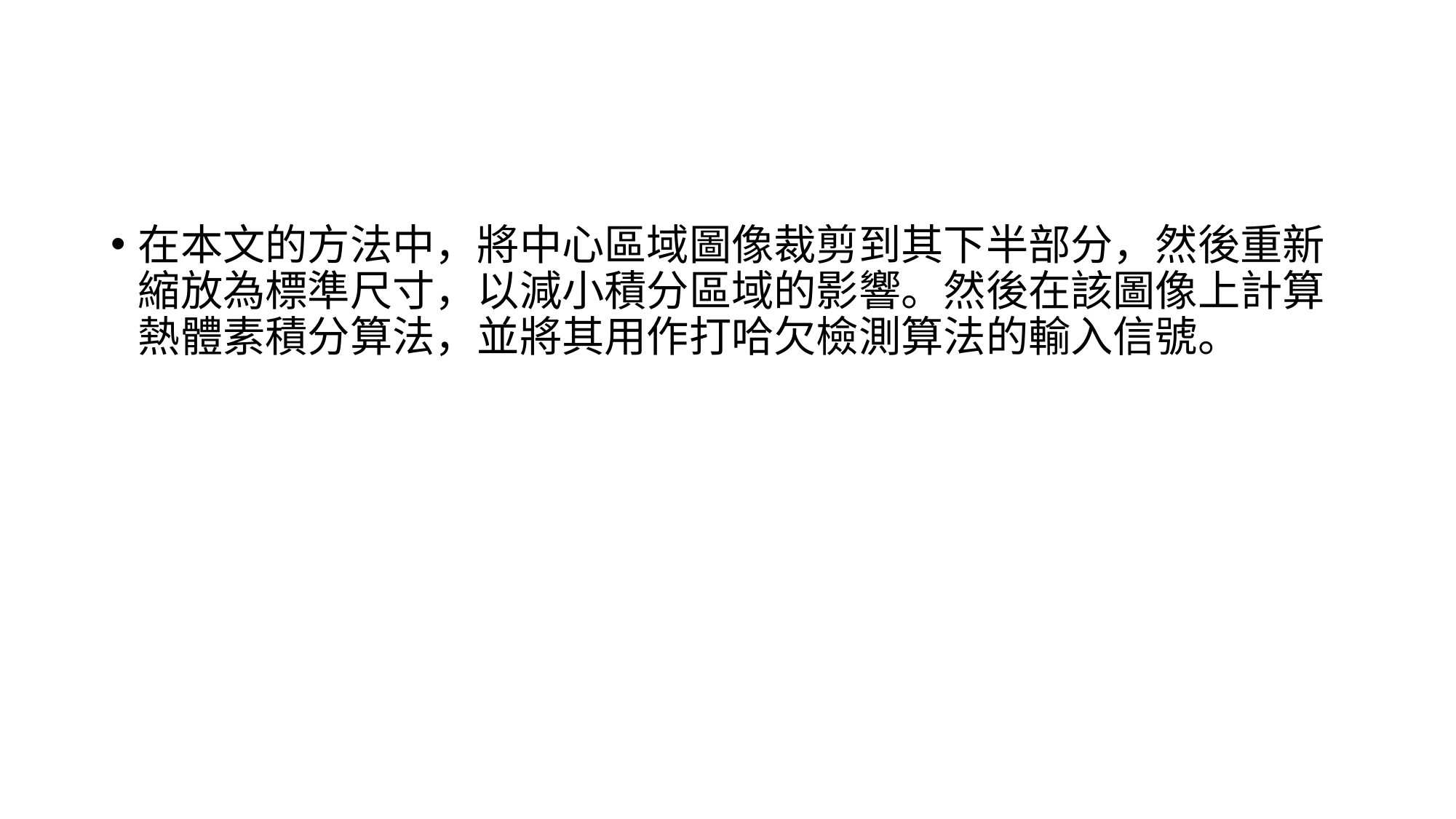

#
在本文的方法中，將中心區域圖像裁剪到其下半部分，然後重新縮放為標準尺寸，以減小積分區域的影響。然後在該圖像上計算熱體素積分算法，並將其用作打哈欠檢測算法的輸入信號。